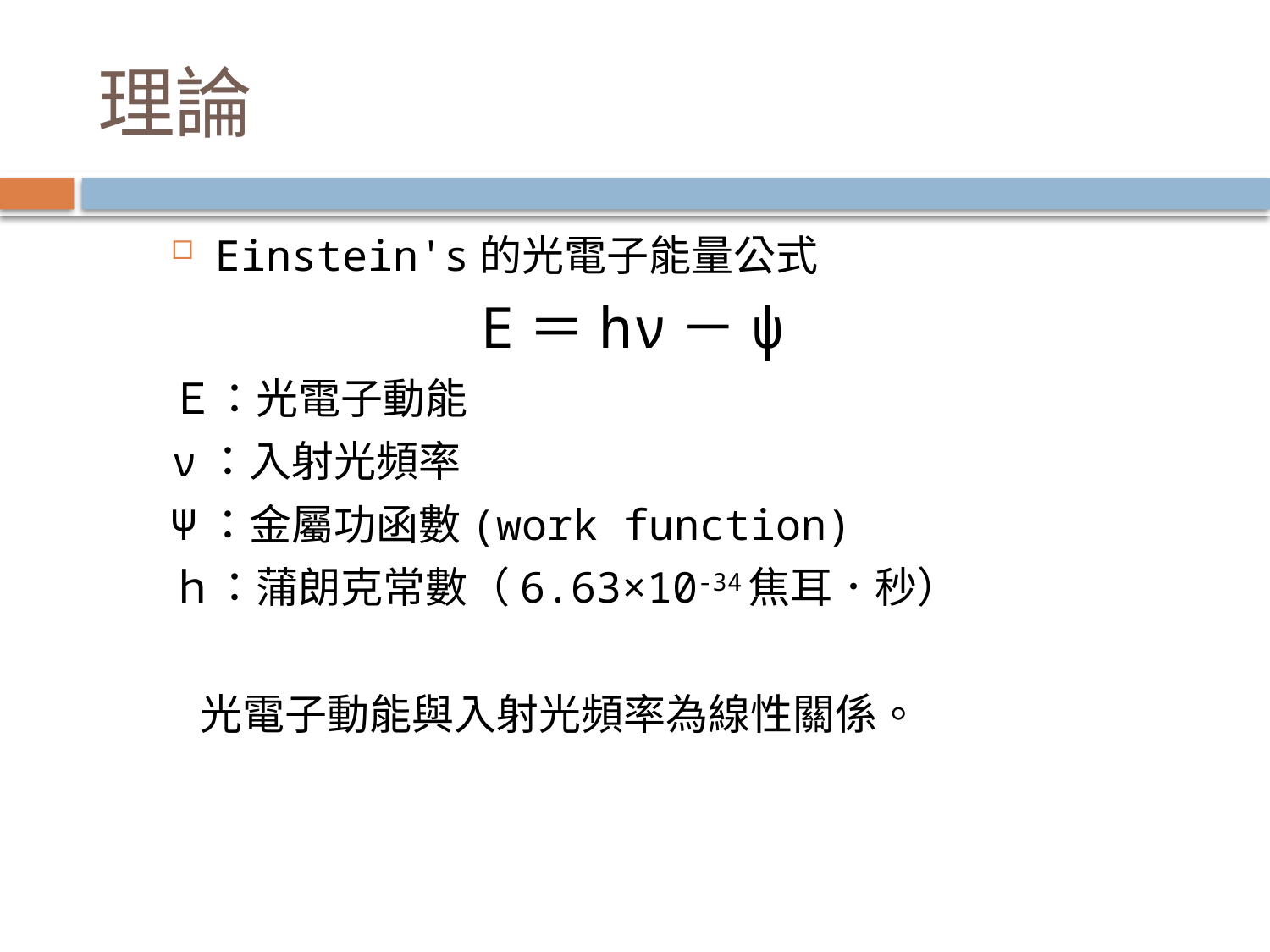

# 理論
Einstein's的光電子能量公式
E＝hν－ψ
Ｅ：光電子動能
ν：入射光頻率
Ψ：金屬功函數(work function)
ｈ：蒲朗克常數（6.63×10-34焦耳．秒）

  光電子動能與入射光頻率為線性關係。